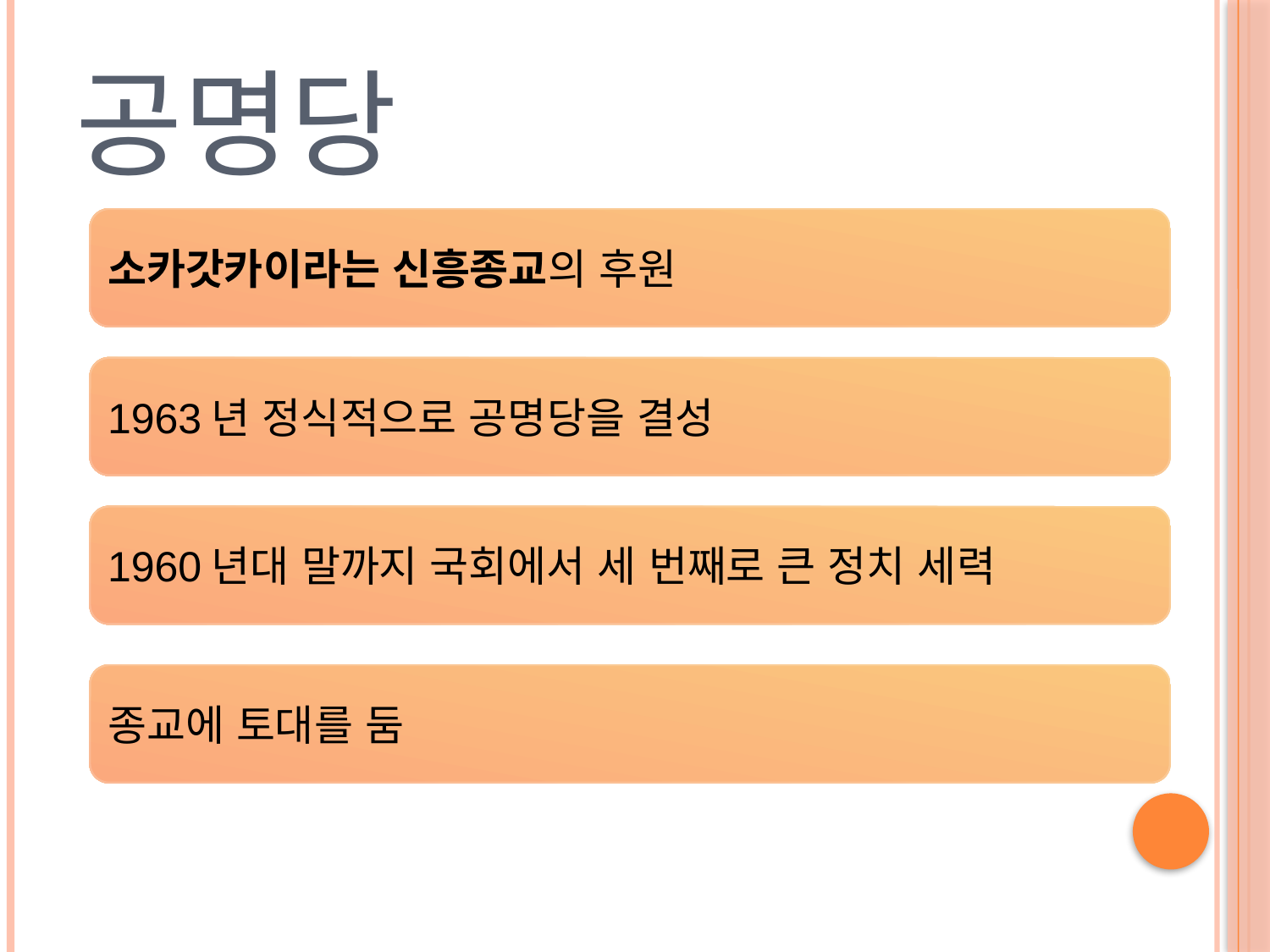

# 공명당
소카갓카이라는 신흥종교의 후원
1963년 정식적으로 공명당을 결성
1960년대 말까지 국회에서 세 번째로 큰 정치 세력
종교에 토대를 둠